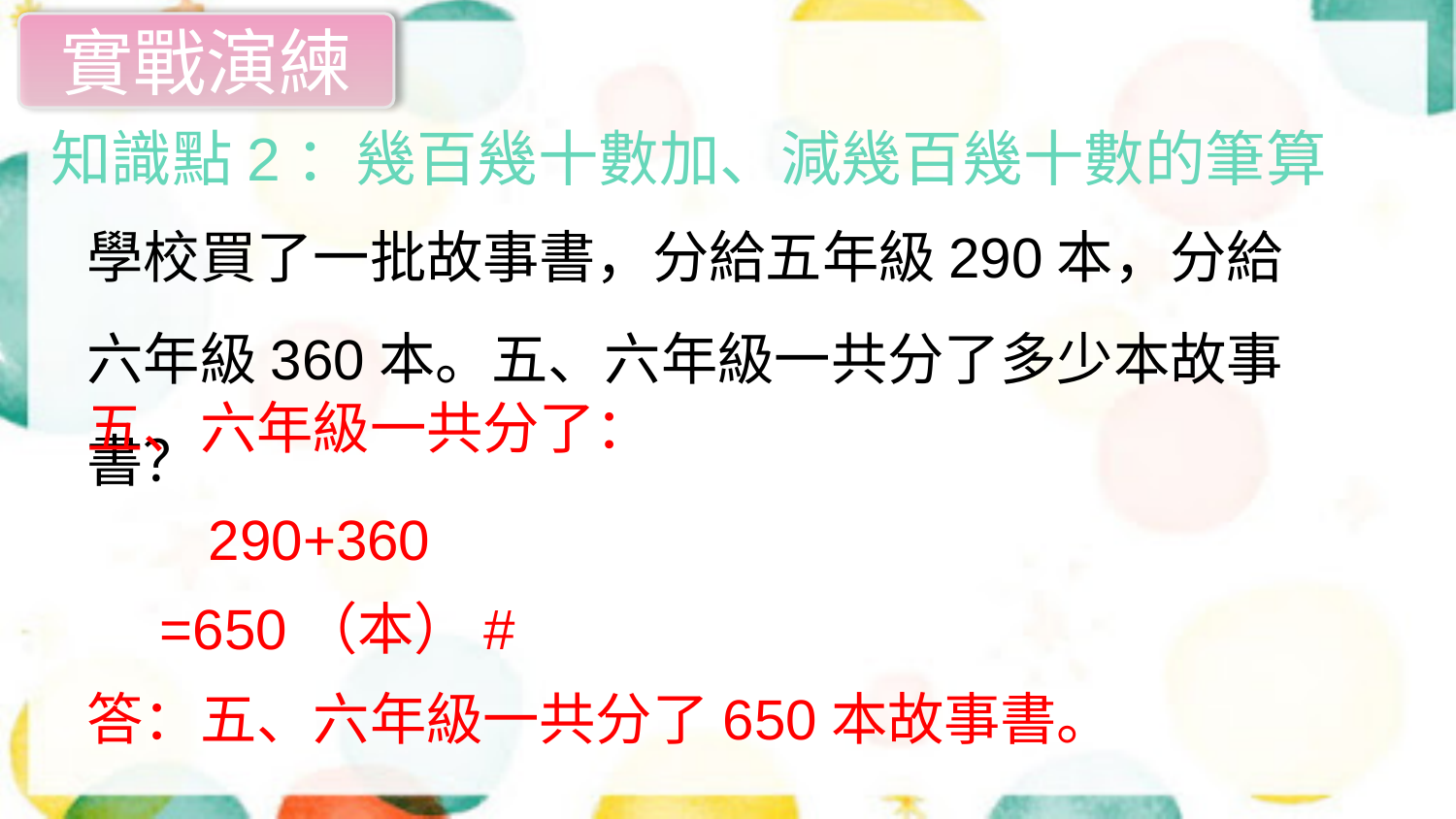

實戰演練
知識點2：幾百幾十數加、減幾百幾十數的筆算
學校買了一批故事書，分給五年級290本，分給六年級360本。五、六年級一共分了多少本故事書？
五、六年級一共分了：
290+360
=650（本）#
答：五、六年級一共分了650本故事書。